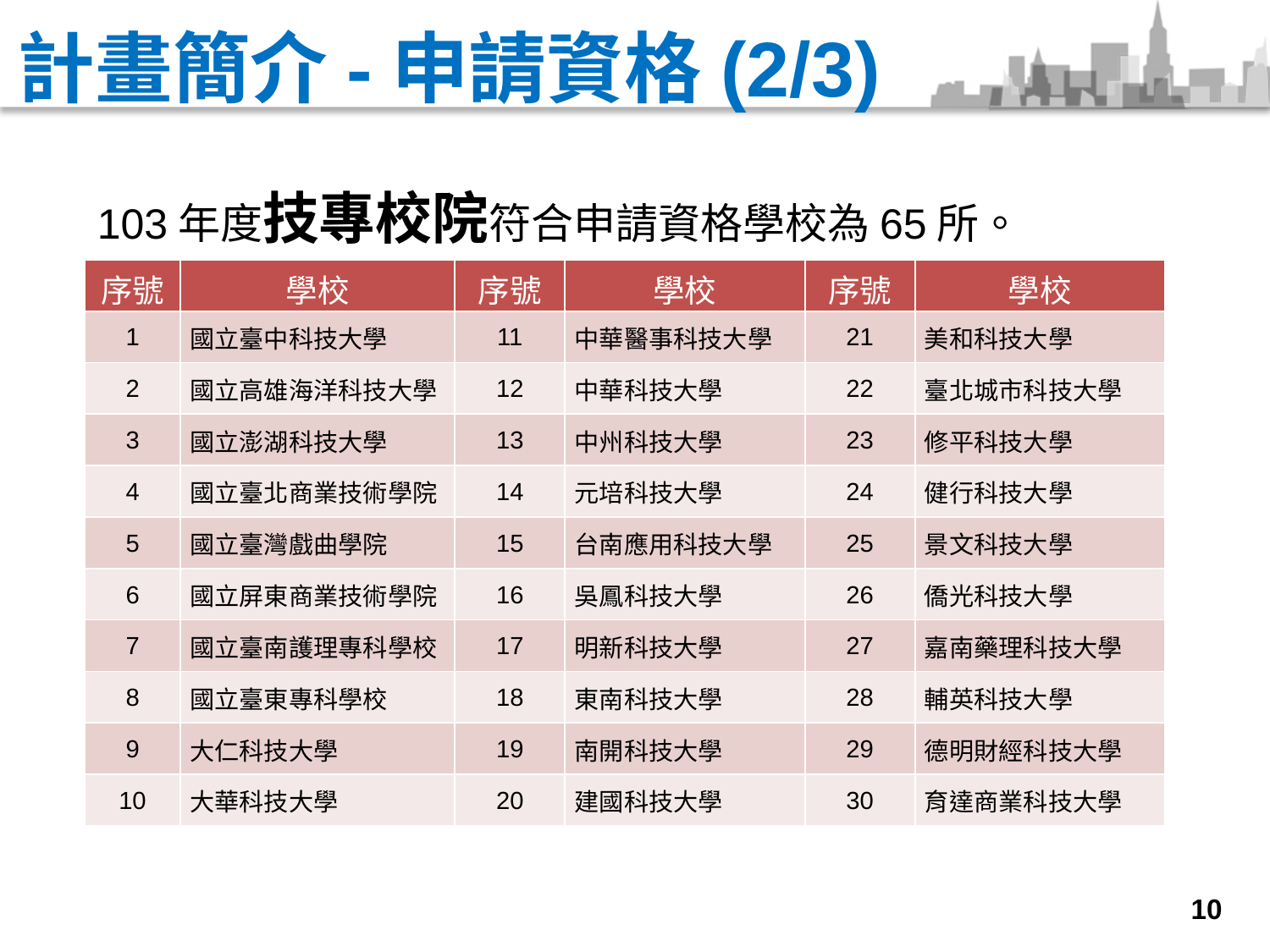

# 計畫簡介-申請資格(2/3)
103年度技專校院符合申請資格學校為65所。
| 序號 | 學校 | 序號 | 學校 | 序號 | 學校 |
| --- | --- | --- | --- | --- | --- |
| 1 | 國立臺中科技大學 | 11 | 中華醫事科技大學 | 21 | 美和科技大學 |
| 2 | 國立高雄海洋科技大學 | 12 | 中華科技大學 | 22 | 臺北城市科技大學 |
| 3 | 國立澎湖科技大學 | 13 | 中州科技大學 | 23 | 修平科技大學 |
| 4 | 國立臺北商業技術學院 | 14 | 元培科技大學 | 24 | 健行科技大學 |
| 5 | 國立臺灣戲曲學院 | 15 | 台南應用科技大學 | 25 | 景文科技大學 |
| 6 | 國立屏東商業技術學院 | 16 | 吳鳳科技大學 | 26 | 僑光科技大學 |
| 7 | 國立臺南護理專科學校 | 17 | 明新科技大學 | 27 | 嘉南藥理科技大學 |
| 8 | 國立臺東專科學校 | 18 | 東南科技大學 | 28 | 輔英科技大學 |
| 9 | 大仁科技大學 | 19 | 南開科技大學 | 29 | 德明財經科技大學 |
| 10 | 大華科技大學 | 20 | 建國科技大學 | 30 | 育達商業科技大學 |
10